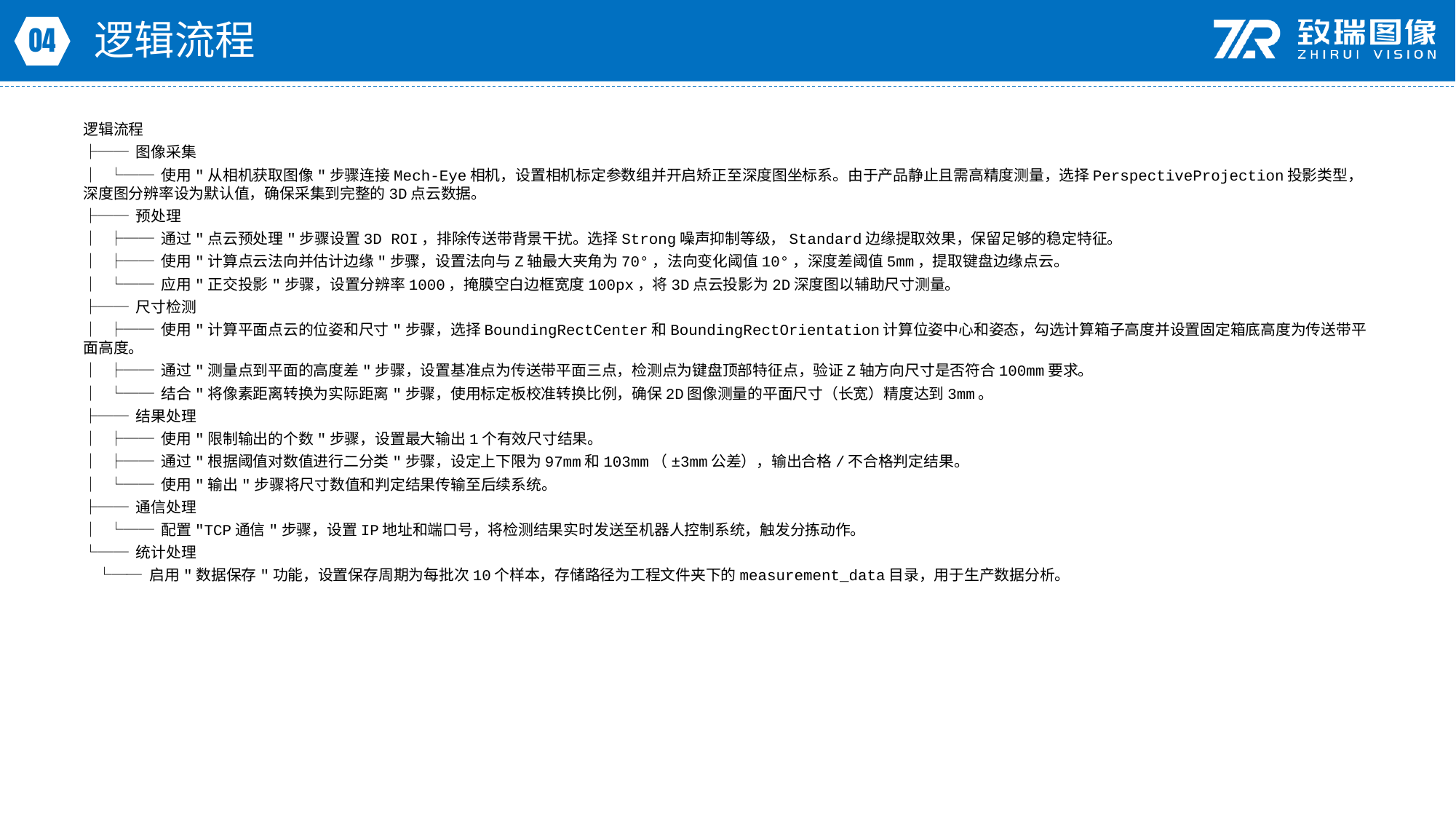

逻辑流程
04

逻辑流程
├── 图像采集
│   └── 使用"从相机获取图像"步骤连接Mech-Eye相机，设置相机标定参数组并开启矫正至深度图坐标系。由于产品静止且需高精度测量，选择PerspectiveProjection投影类型，深度图分辨率设为默认值，确保采集到完整的3D点云数据。
├── 预处理
│   ├── 通过"点云预处理"步骤设置3D ROI，排除传送带背景干扰。选择Strong噪声抑制等级，Standard边缘提取效果，保留足够的稳定特征。
│   ├── 使用"计算点云法向并估计边缘"步骤，设置法向与Z轴最大夹角为70°，法向变化阈值10°，深度差阈值5mm，提取键盘边缘点云。
│   └── 应用"正交投影"步骤，设置分辨率1000，掩膜空白边框宽度100px，将3D点云投影为2D深度图以辅助尺寸测量。
├── 尺寸检测
│   ├── 使用"计算平面点云的位姿和尺寸"步骤，选择BoundingRectCenter和BoundingRectOrientation计算位姿中心和姿态，勾选计算箱子高度并设置固定箱底高度为传送带平面高度。
│   ├── 通过"测量点到平面的高度差"步骤，设置基准点为传送带平面三点，检测点为键盘顶部特征点，验证Z轴方向尺寸是否符合100mm要求。
│   └── 结合"将像素距离转换为实际距离"步骤，使用标定板校准转换比例，确保2D图像测量的平面尺寸（长宽）精度达到3mm。
├── 结果处理
│   ├── 使用"限制输出的个数"步骤，设置最大输出1个有效尺寸结果。
│   ├── 通过"根据阈值对数值进行二分类"步骤，设定上下限为97mm和103mm（±3mm公差），输出合格/不合格判定结果。
│   └── 使用"输出"步骤将尺寸数值和判定结果传输至后续系统。
├── 通信处理
│   └── 配置"TCP通信"步骤，设置IP地址和端口号，将检测结果实时发送至机器人控制系统，触发分拣动作。
└── 统计处理
    └── 启用"数据保存"功能，设置保存周期为每批次10个样本，存储路径为工程文件夹下的measurement_data目录，用于生产数据分析。